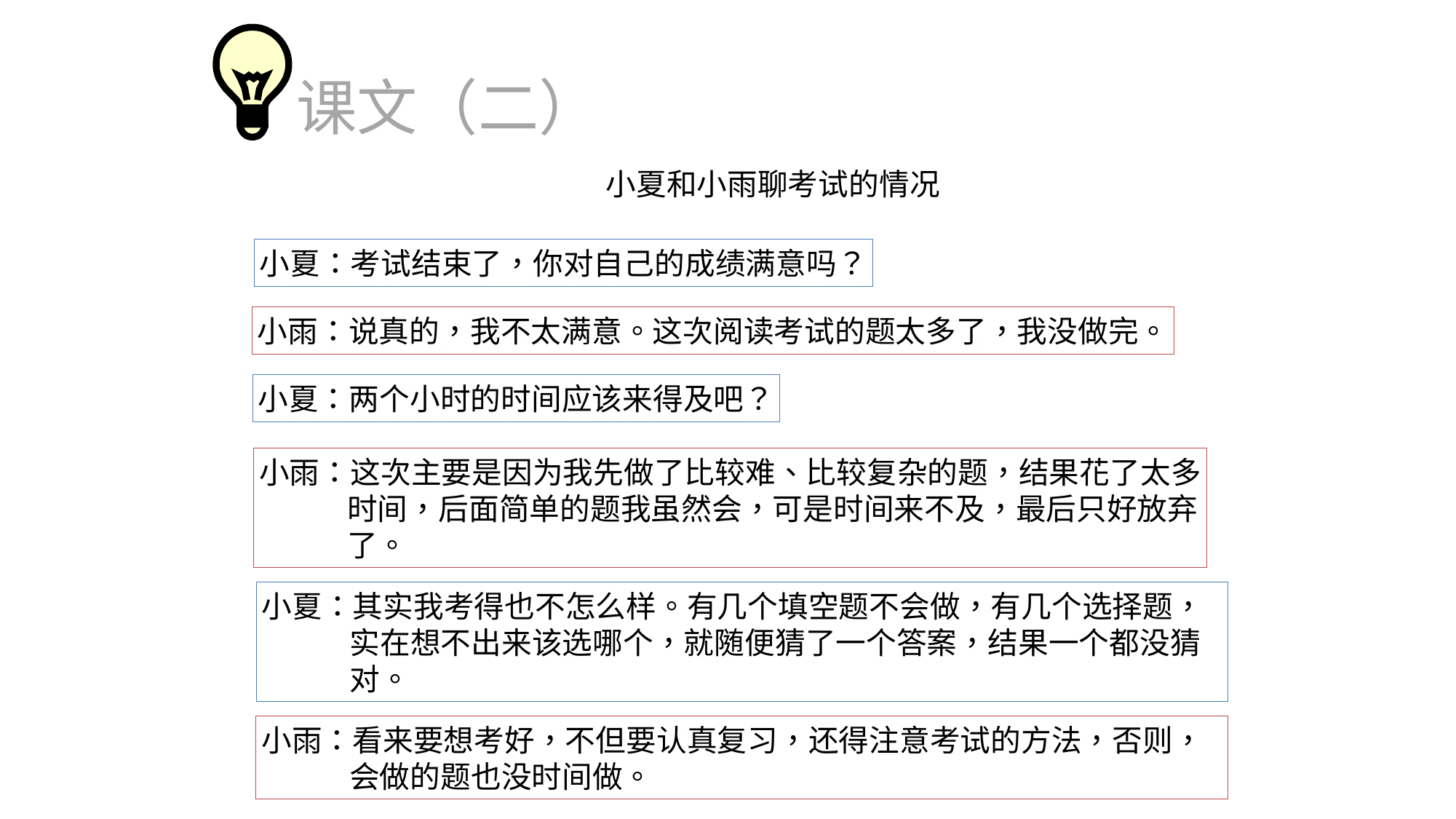

课文（二）
小夏和小雨聊考试的情况
小夏：考试结束了，你对自己的成绩满意吗？
小雨：说真的，我不太满意。这次阅读考试的题太多了，我没做完。
小夏：两个小时的时间应该来得及吧？
小雨：这次主要是因为我先做了比较难、比较复杂的题，结果花了太多
            时间，后面简单的题我虽然会，可是时间来不及，最后只好放弃
            了。
小夏：其实我考得也不怎么样。有几个填空题不会做，有几个选择题，
            实在想不出来该选哪个，就随便猜了一个答案，结果一个都没猜
            对。
小雨：看来要想考好，不但要认真复习，还得注意考试的方法，否则，
            会做的题也没时间做。